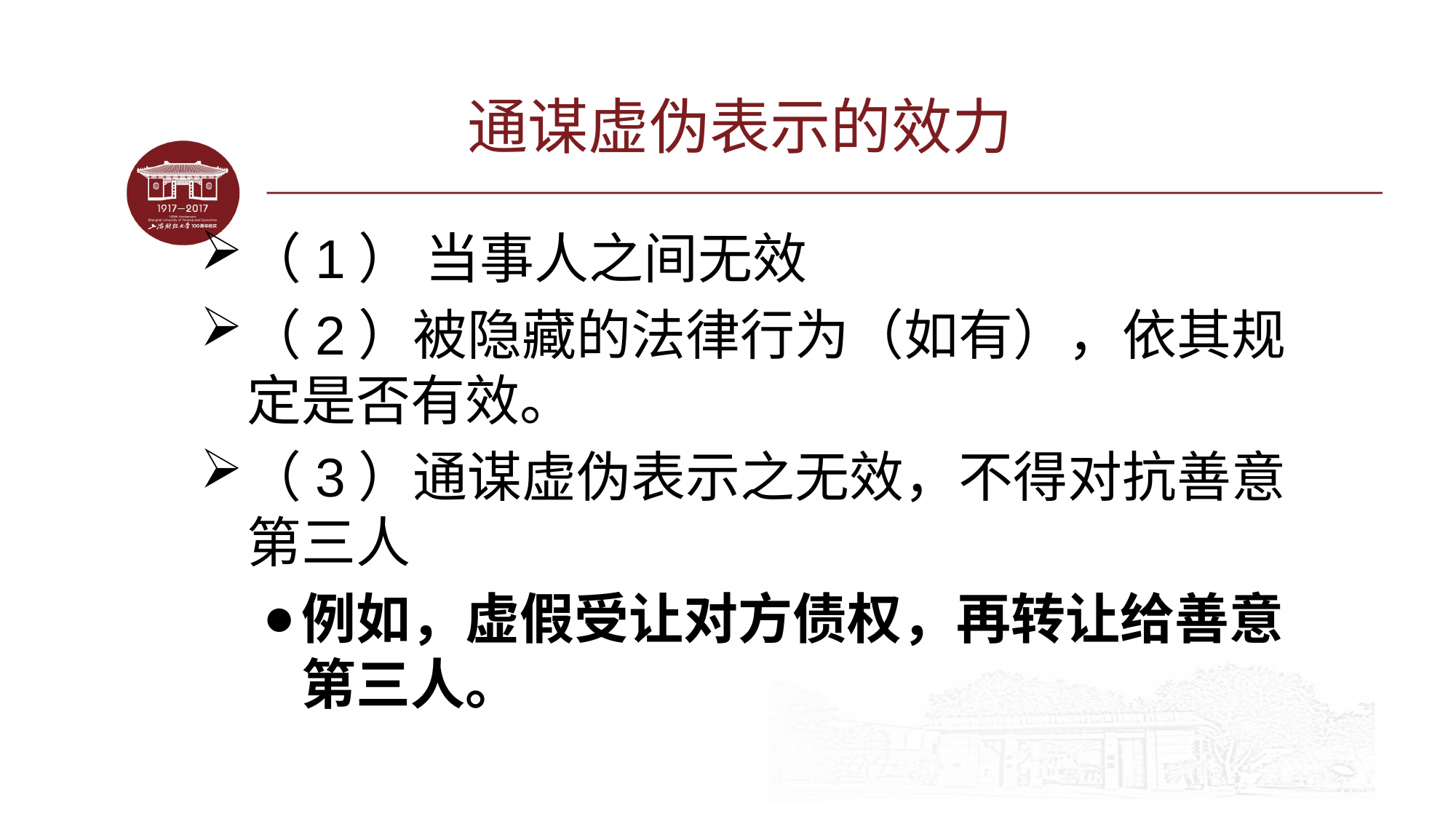

# 通谋虚伪表示的效力
（1） 当事人之间无效
（2）被隐藏的法律行为（如有），依其规定是否有效。
（3）通谋虚伪表示之无效，不得对抗善意第三人
例如，虚假受让对方债权，再转让给善意第三人。